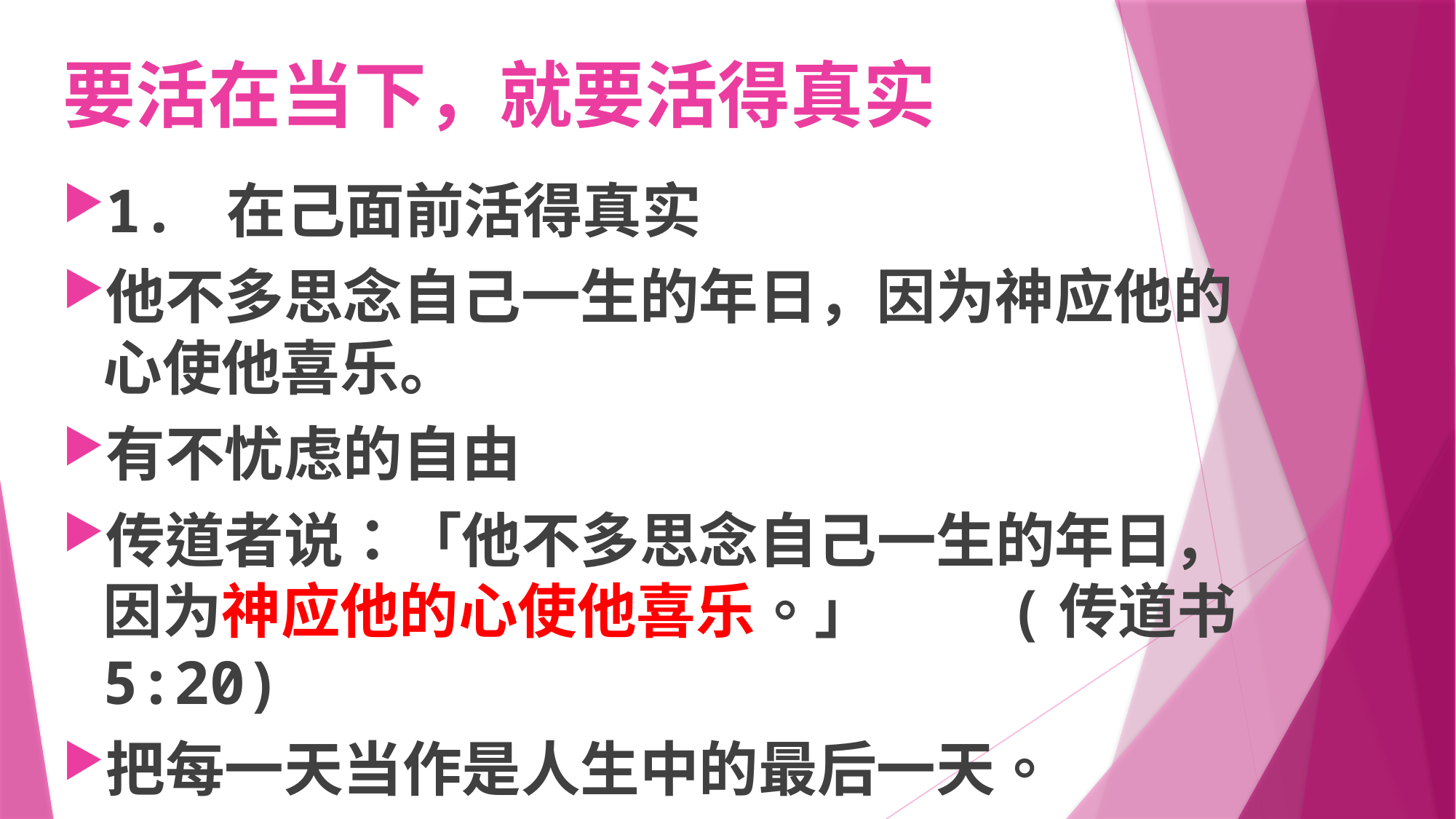

# 要活在当下，就要活得真实
1. 在己面前活得真实
他不多思念自己一生的年日，因为神应他的心使他喜乐。
有不忧虑的自由
传道者说：「他不多思念自己一生的年日，因为神应他的心使他喜乐。」         (传道书 5:20)
把每一天当作是人生中的最后一天。